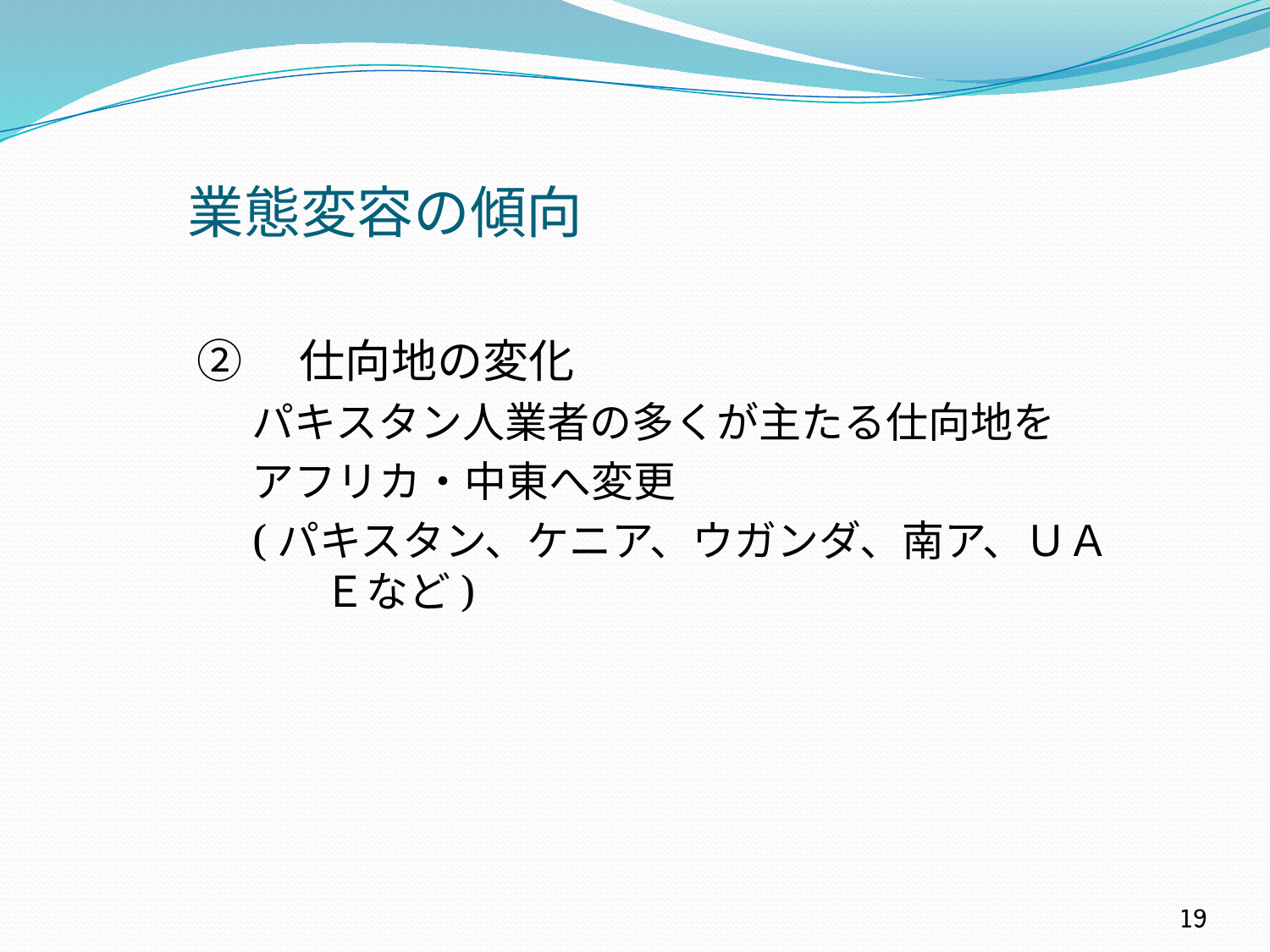

業態変容の傾向
②　仕向地の変化
パキスタン人業者の多くが主たる仕向地を
アフリカ・中東へ変更
(パキスタン、ケニア、ウガンダ、南ア、ＵＡＥなど)
19